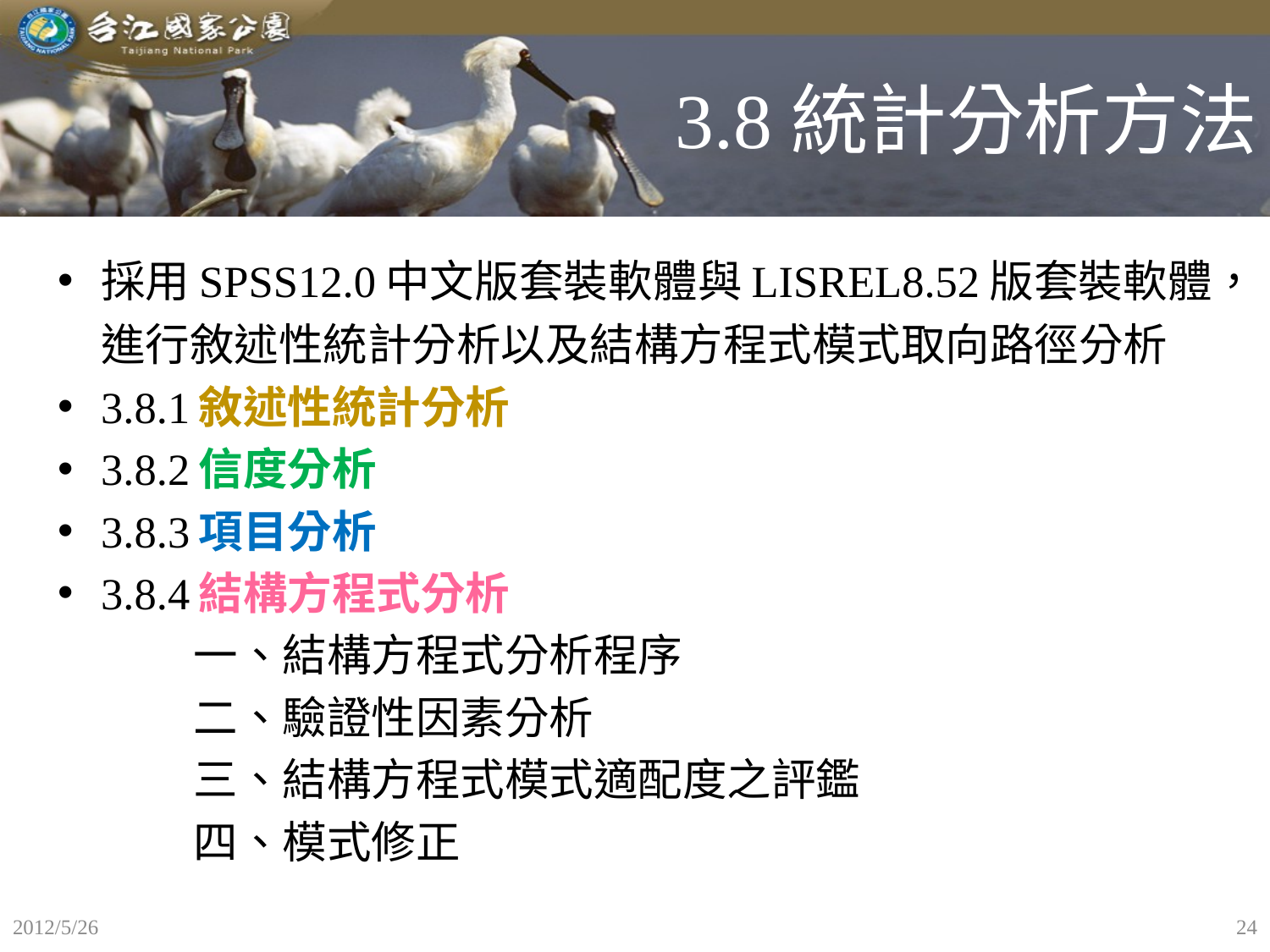

# 3.8統計分析方法
採用SPSS12.0中文版套裝軟體與LISREL8.52版套裝軟體，進行敘述性統計分析以及結構方程式模式取向路徑分析
3.8.1敘述性統計分析
3.8.2信度分析
3.8.3項目分析
3.8.4結構方程式分析
一、結構方程式分析程序
二、驗證性因素分析
三、結構方程式模式適配度之評鑑
四、模式修正

2012/5/26
24